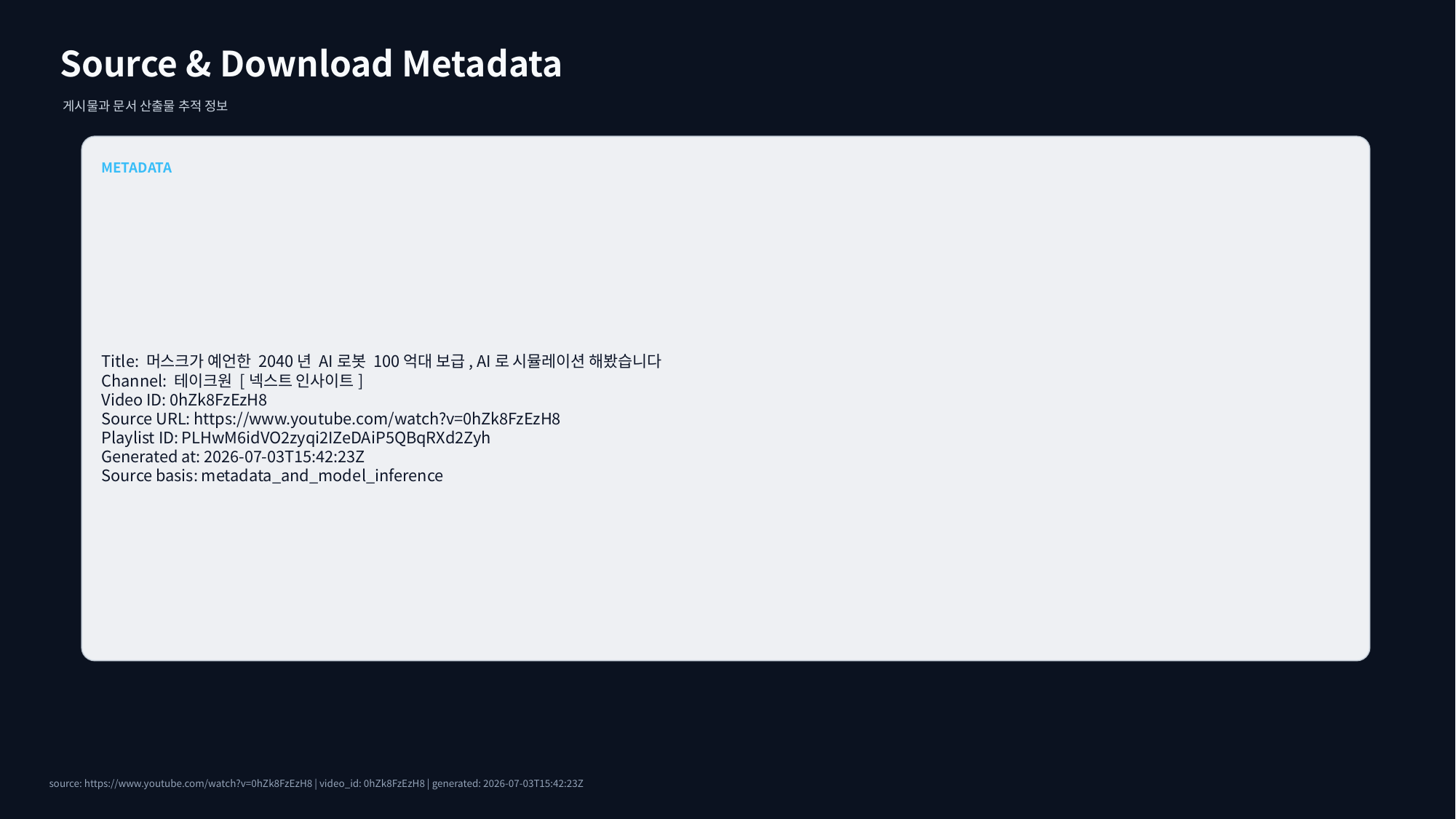

Source & Download Metadata
게시물과 문서 산출물 추적 정보

METADATA
Title: 머스크가 예언한 2040년 AI로봇 100억대 보급, AI로 시뮬레이션 해봤습니다
Channel: 테이크원 [넥스트 인사이트]
Video ID: 0hZk8FzEzH8
Source URL: https://www.youtube.com/watch?v=0hZk8FzEzH8
Playlist ID: PLHwM6idVO2zyqi2IZeDAiP5QBqRXd2Zyh
Generated at: 2026-07-03T15:42:23Z
Source basis: metadata_and_model_inference
source: https://www.youtube.com/watch?v=0hZk8FzEzH8 | video_id: 0hZk8FzEzH8 | generated: 2026-07-03T15:42:23Z